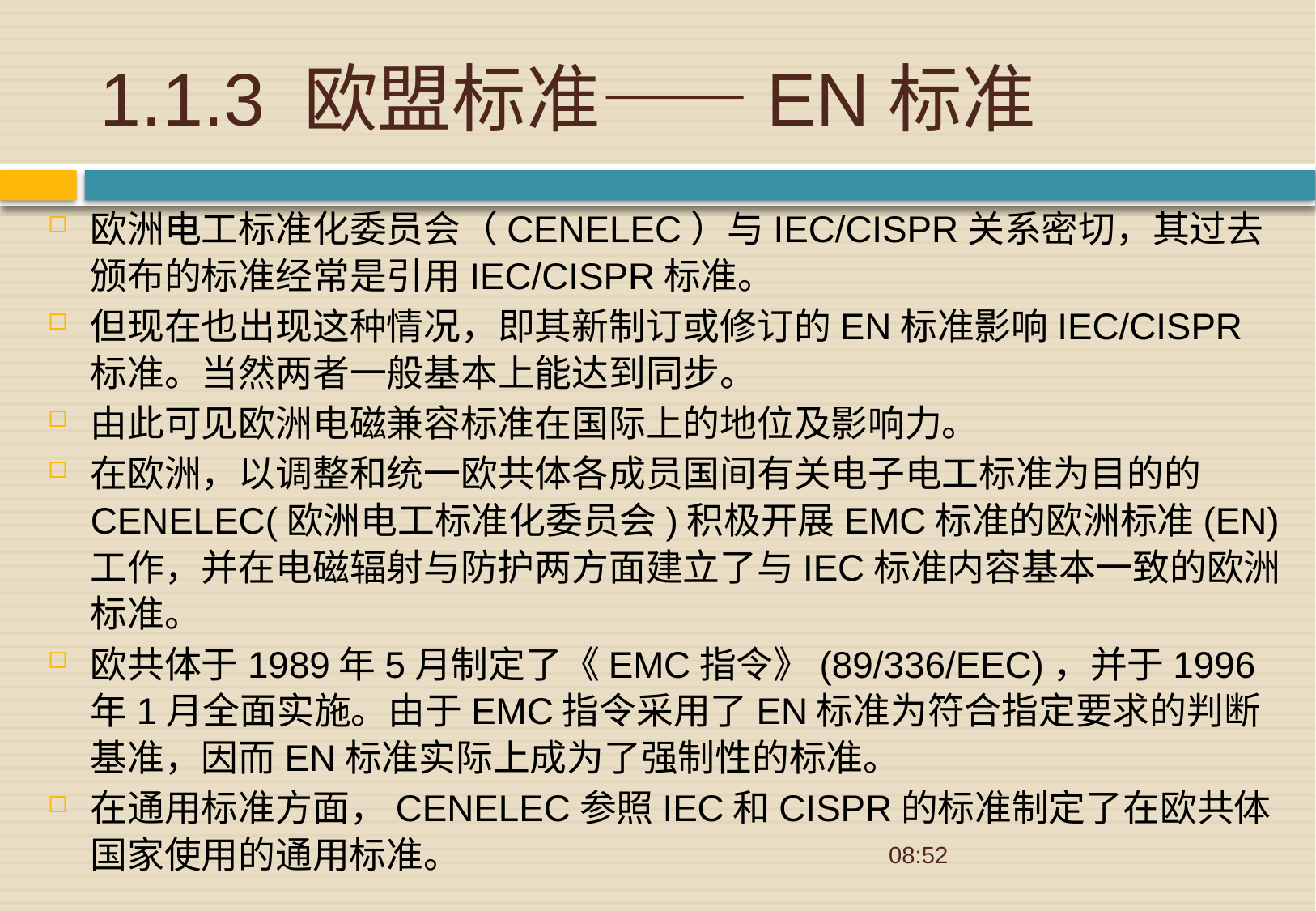

# 1.1.3 欧盟标准——EN标准
欧洲电工标准化委员会（CENELEC）与IEC/CISPR关系密切，其过去颁布的标准经常是引用IEC/CISPR标准。
但现在也出现这种情况，即其新制订或修订的EN标准影响IEC/CISPR标准。当然两者一般基本上能达到同步。
由此可见欧洲电磁兼容标准在国际上的地位及影响力。
在欧洲，以调整和统一欧共体各成员国间有关电子电工标准为目的的CENELEC(欧洲电工标准化委员会)积极开展EMC标准的欧洲标准(EN)工作，并在电磁辐射与防护两方面建立了与IEC标准内容基本一致的欧洲标准。
欧共体于1989年5月制定了《EMC指令》(89/336/EEC)，并于1996年1月全面实施。由于EMC指令采用了EN标准为符合指定要求的判断基准，因而EN标准实际上成为了强制性的标准。
在通用标准方面，CENELEC参照IEC和CISPR的标准制定了在欧共体国家使用的通用标准。
08:52